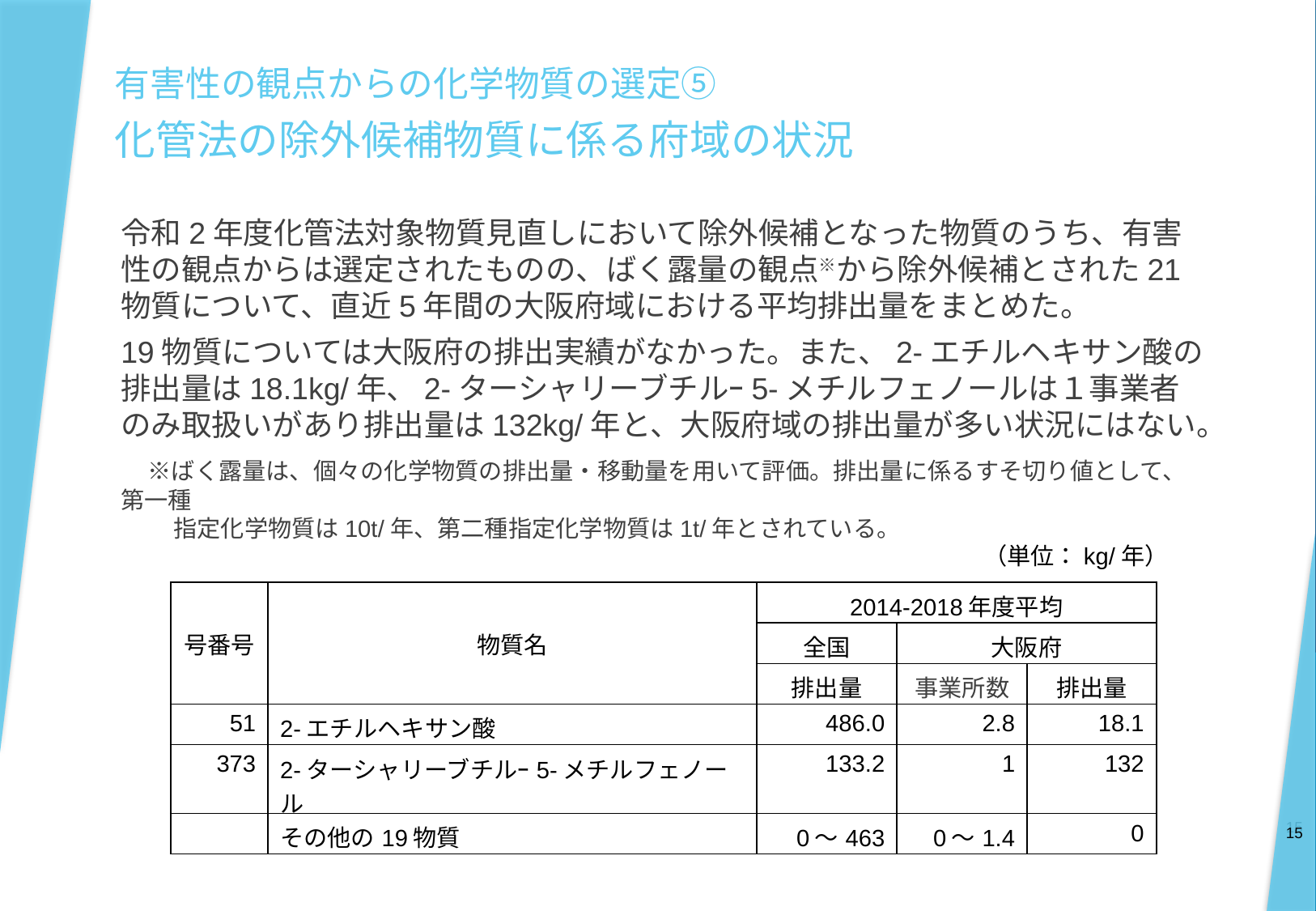

有害性の観点からの化学物質の選定⑤
化管法の除外候補物質に係る府域の状況
令和2年度化管法対象物質見直しにおいて除外候補となった物質のうち、有害性の観点からは選定されたものの、ばく露量の観点※から除外候補とされた21物質について、直近5年間の大阪府域における平均排出量をまとめた。
19物質については大阪府の排出実績がなかった。また、2-エチルヘキサン酸の排出量は18.1kg/年、2-ターシャリーブチルｰ5-メチルフェノールは１事業者のみ取扱いがあり排出量は132kg/年と、大阪府域の排出量が多い状況にはない。
　※ばく露量は、個々の化学物質の排出量・移動量を用いて評価。排出量に係るすそ切り値として、第一種
　　 指定化学物質は10t/年、第二種指定化学物質は1t/年とされている。

（単位：kg/年）
| 号番号 | 物質名 | 2014-2018年度平均 |  |  |
| --- | --- | --- | --- | --- |
|  |  | 全国 | 大阪府 |  |
|  |  | 排出量 | 事業所数 | 排出量 |
| 51 | 2-エチルヘキサン酸 | 486.0 | 2.8 | 18.1 |
| 373 | 2-ターシャリーブチルｰ5-メチルフェノール | 133.2 | 1 | 132 |
|  | その他の19物質 | 0～463 | 0～1.4 | 0 |
15
15